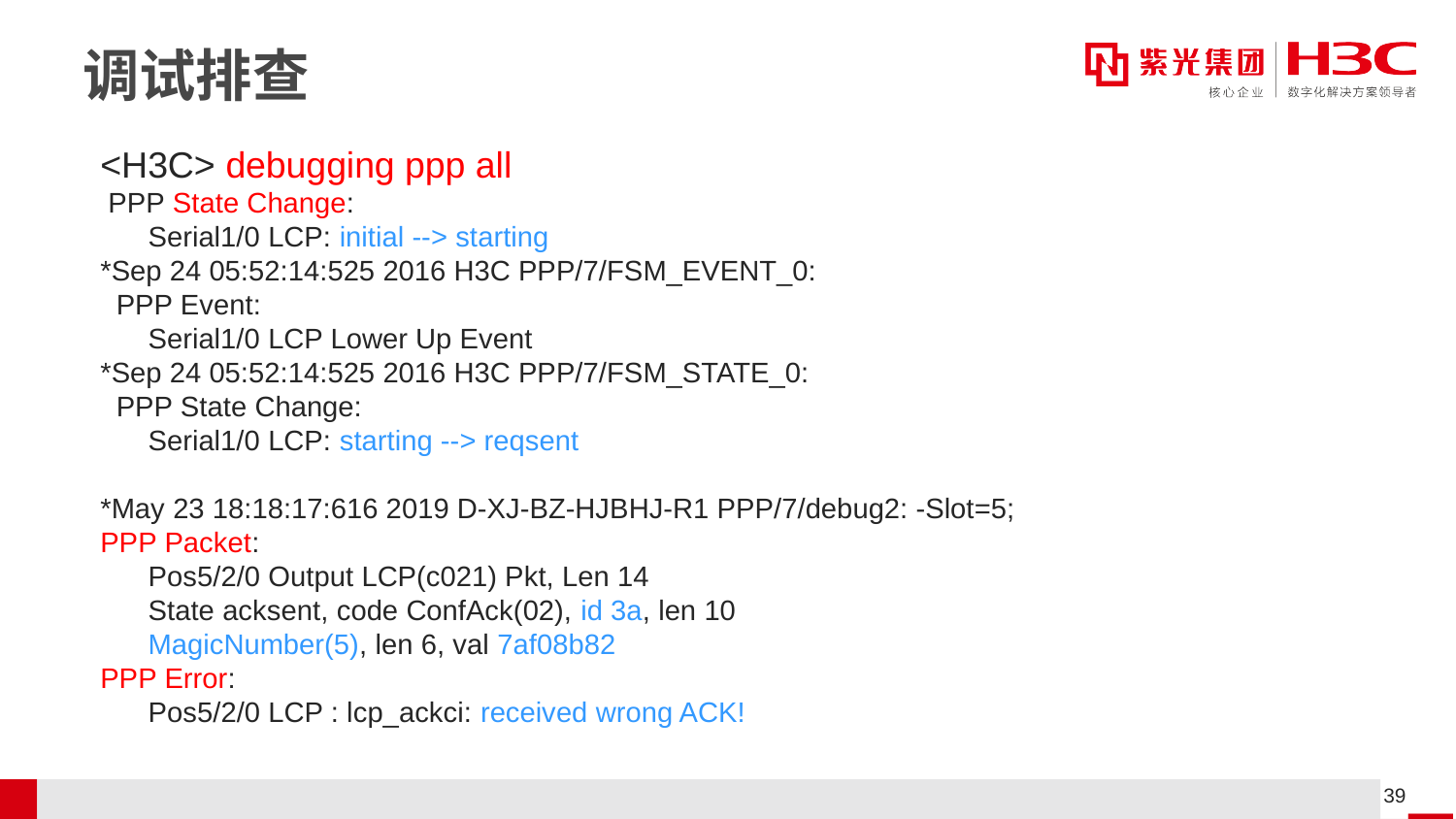

# 调试排查
<H3C> debugging ppp all
 PPP State Change:
      Serial1/0 LCP: initial --> starting
*Sep 24 05:52:14:525 2016 H3C PPP/7/FSM_EVENT_0:
  PPP Event:
      Serial1/0 LCP Lower Up Event
*Sep 24 05:52:14:525 2016 H3C PPP/7/FSM_STATE_0:
  PPP State Change:
      Serial1/0 LCP: starting --> reqsent

*May 23 18:18:17:616 2019 D-XJ-BZ-HJBHJ-R1 PPP/7/debug2: -Slot=5;
PPP Packet:
      Pos5/2/0 Output LCP(c021) Pkt, Len 14
      State acksent, code ConfAck(02), id 3a, len 10
      MagicNumber(5), len 6, val 7af08b82
PPP Error:
      Pos5/2/0 LCP : lcp_ackci: received wrong ACK!